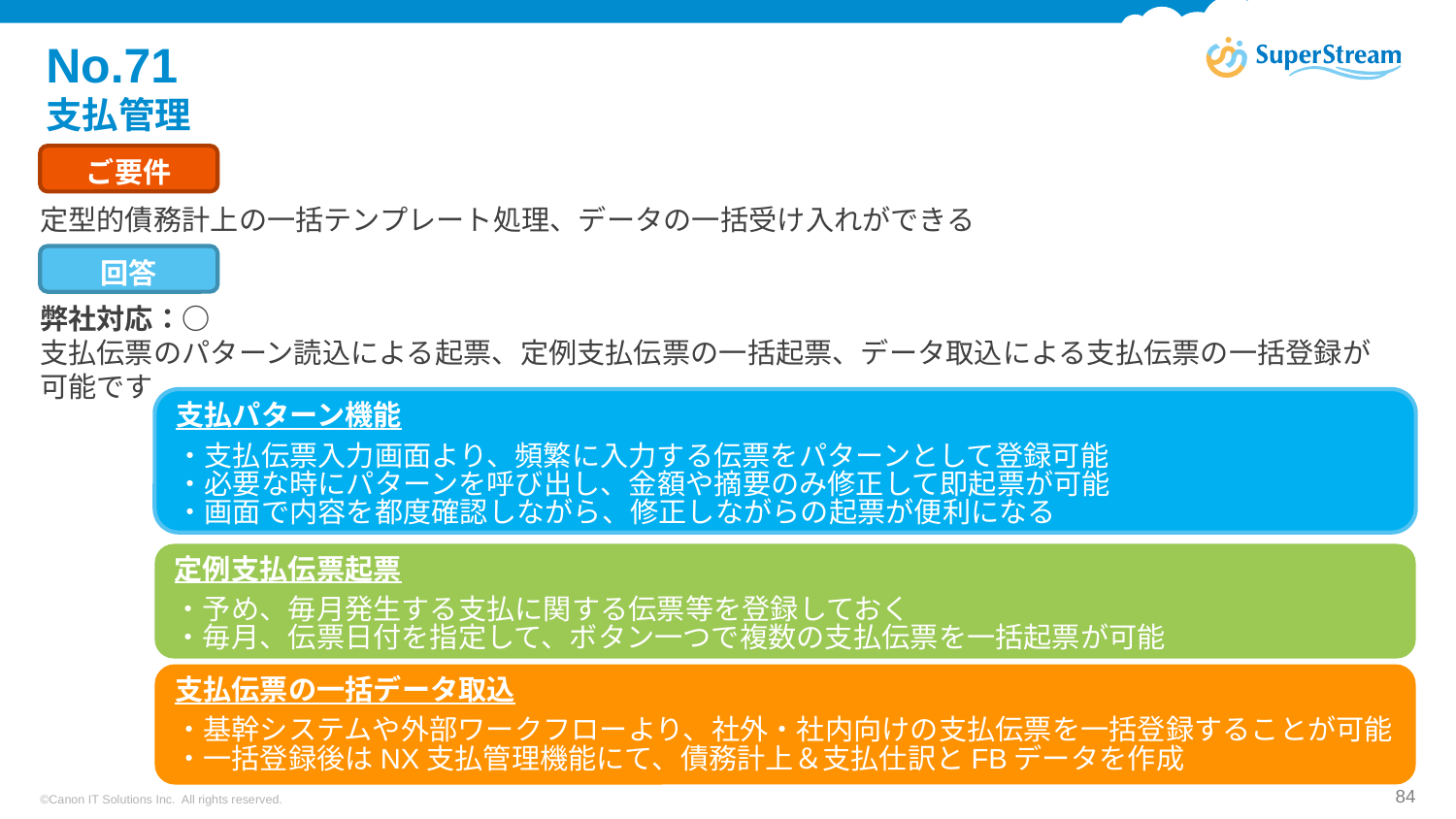

# No.71 支払管理
ご要件
定型的債務計上の一括テンプレート処理、データの一括受け入れができる
回答
弊社対応：○
支払伝票のパターン読込による起票、定例支払伝票の一括起票、データ取込による支払伝票の一括登録が
可能です
支払パターン機能
・支払伝票入力画面より、頻繁に入力する伝票をパターンとして登録可能
・必要な時にパターンを呼び出し、金額や摘要のみ修正して即起票が可能
・画面で内容を都度確認しながら、修正しながらの起票が便利になる
定例支払伝票起票
・予め、毎月発生する支払に関する伝票等を登録しておく
・毎月、伝票日付を指定して、ボタン一つで複数の支払伝票を一括起票が可能
支払伝票の一括データ取込
・基幹システムや外部ワークフローより、社外・社内向けの支払伝票を一括登録することが可能
・一括登録後はNX支払管理機能にて、債務計上＆支払仕訳とFBデータを作成
©Canon IT Solutions Inc.  All rights reserved.
84